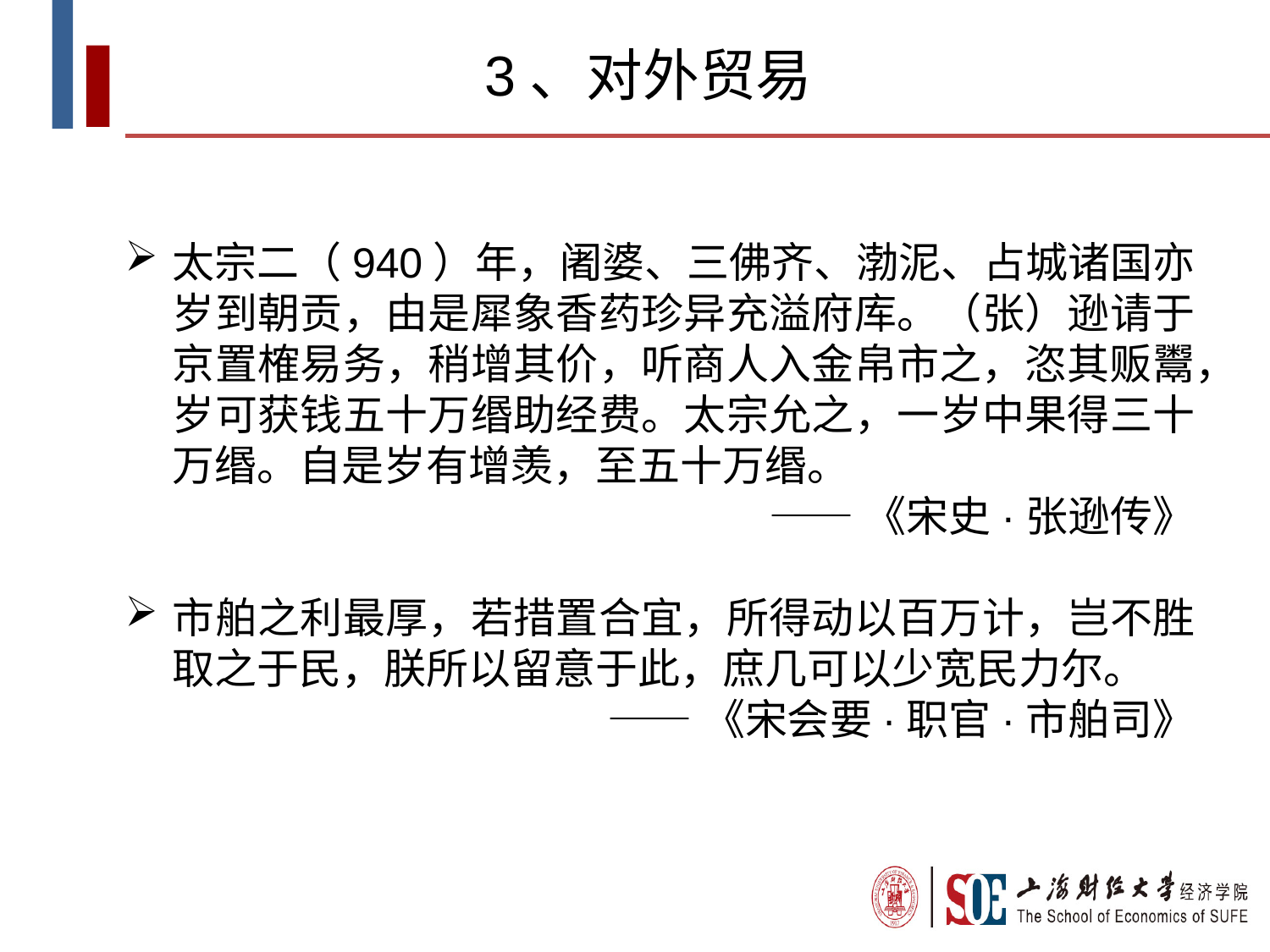

3、对外贸易
太宗二（940）年，阇婆、三佛齐、渤泥、占城诸国亦岁到朝贡，由是犀象香药珍异充溢府库。（张）逊请于京置榷易务，稍增其价，听商人入金帛市之，恣其贩鬻，岁可获钱五十万缗助经费。太宗允之，一岁中果得三十万缗。自是岁有增羡，至五十万缗。
——《宋史·张逊传》

市舶之利最厚，若措置合宜，所得动以百万计，岂不胜取之于民，朕所以留意于此，庶几可以少宽民力尔。
——《宋会要·职官·市舶司》